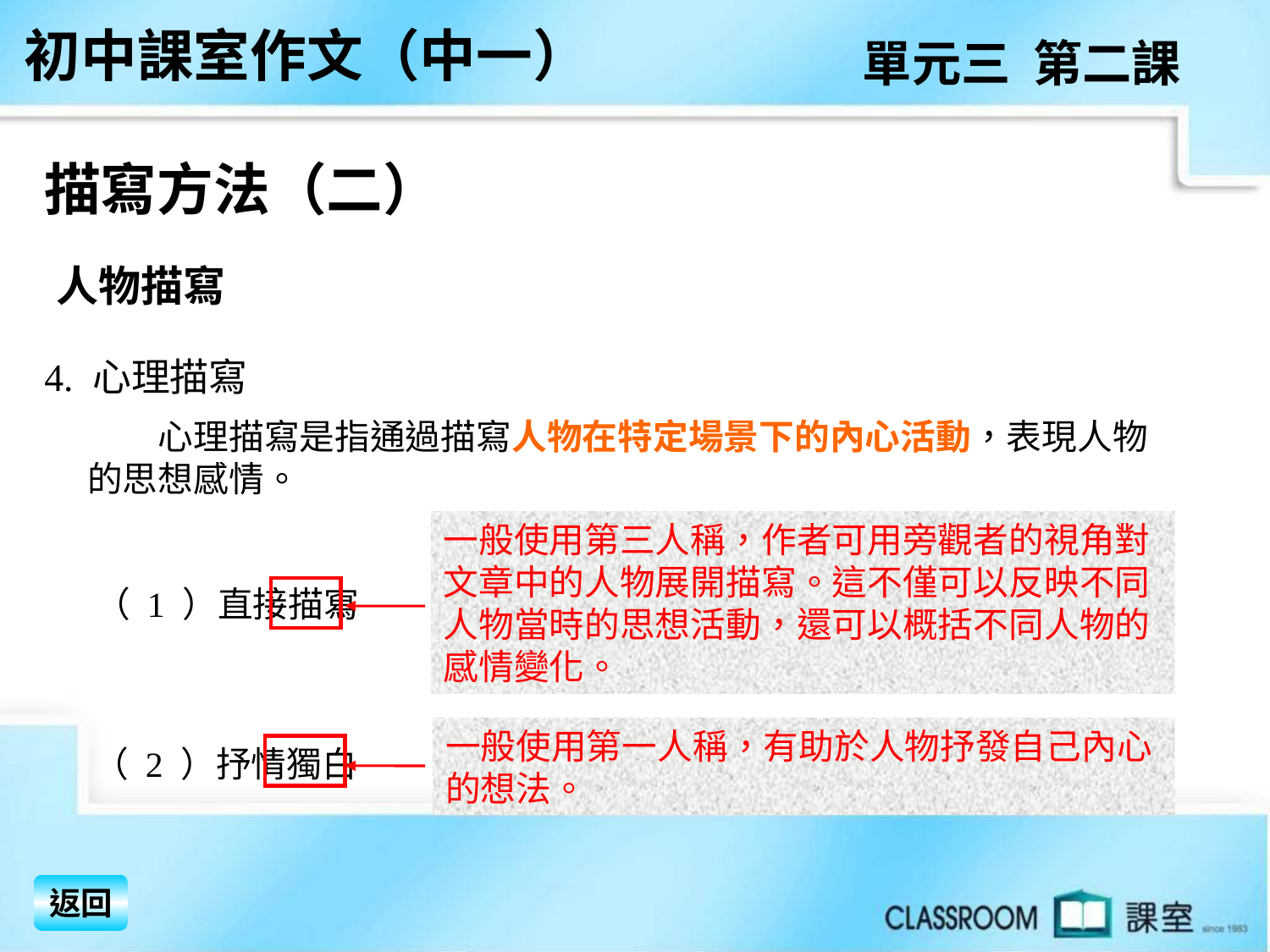

初中課室作文（中一）
單元三  第二課
描寫方法（二）
 人物描寫
 4. 心理描寫
　　心理描寫是指通過描寫人物在特定場景下的內心活動，表現人物的思想感情。
一般使用第三人稱，作者可用旁觀者的視角對文章中的人物展開描寫。這不僅可以反映不同人物當時的思想活動，還可以概括不同人物的感情變化。
 （ 1 ）直接描寫

一般使用第一人稱，有助於人物抒發自己內心的想法。
 （ 2 ）抒情獨白

返回